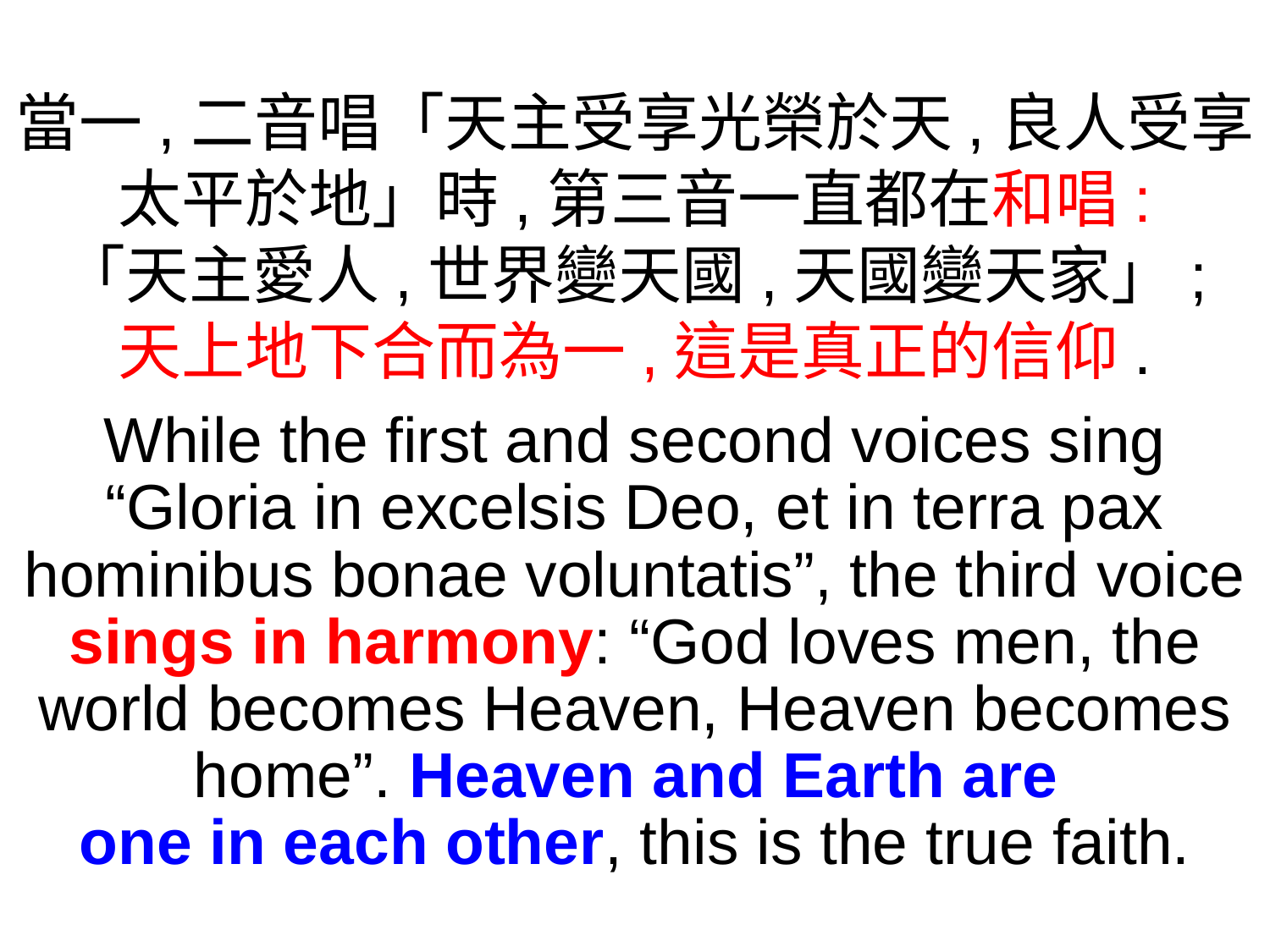

當一,二音唱「天主受享光榮於天,良人受享太平於地」時,第三音一直都在和唱:
「天主愛人,世界變天國,天國變天家」;
天上地下合而為一,這是真正的信仰.
While the first and second voices sing “Gloria in excelsis Deo, et in terra pax hominibus bonae voluntatis”, the third voice sings in harmony: “God loves men, the world becomes Heaven, Heaven becomes home”. Heaven and Earth are
one in each other, this is the true faith.